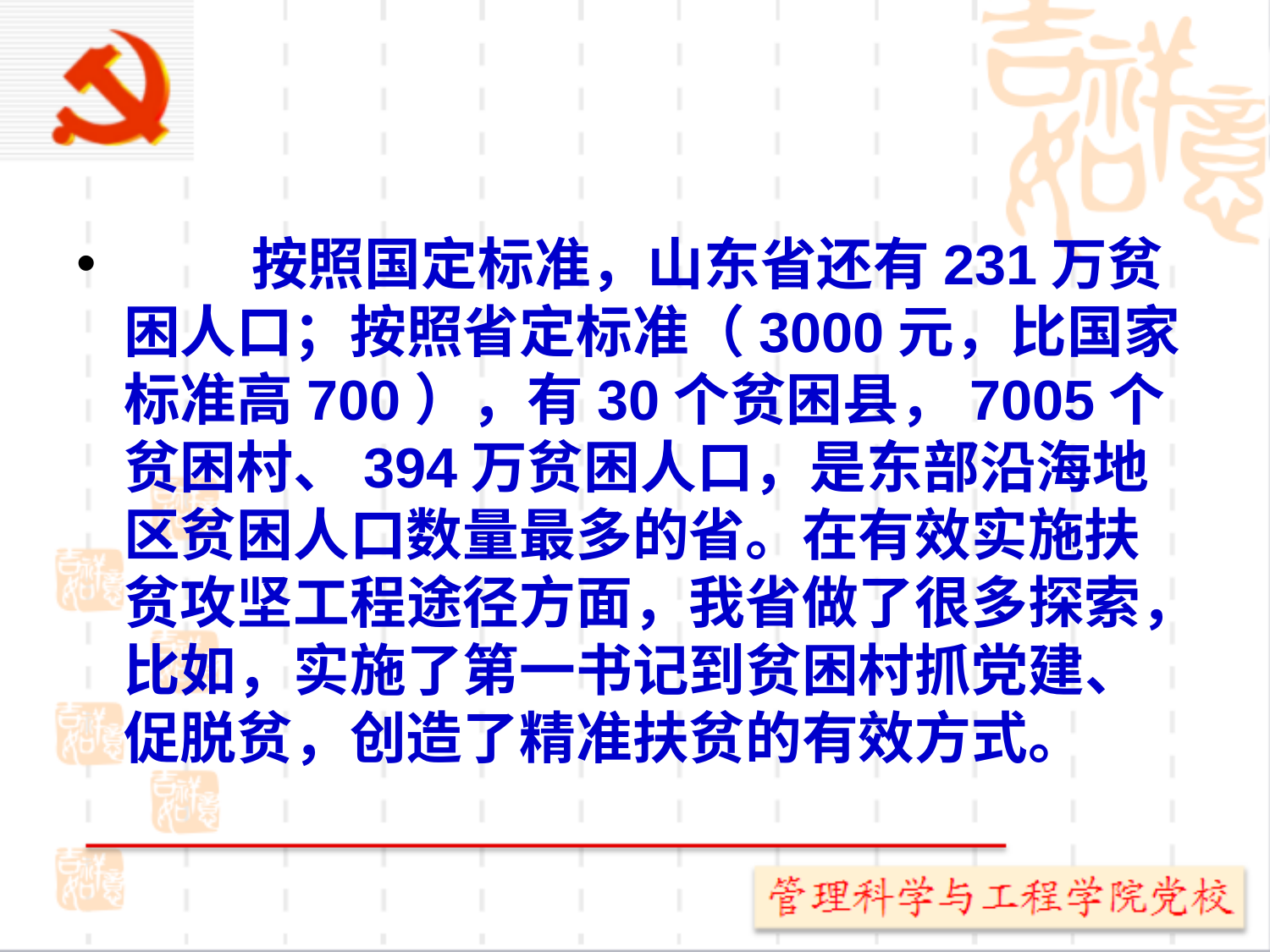

#
         按照国定标准，山东省还有231万贫困人口；按照省定标准（3000元，比国家标准高700），有30个贫困县，7005个贫困村、394万贫困人口，是东部沿海地区贫困人口数量最多的省。在有效实施扶贫攻坚工程途径方面，我省做了很多探索，比如，实施了第一书记到贫困村抓党建、促脱贫，创造了精准扶贫的有效方式。